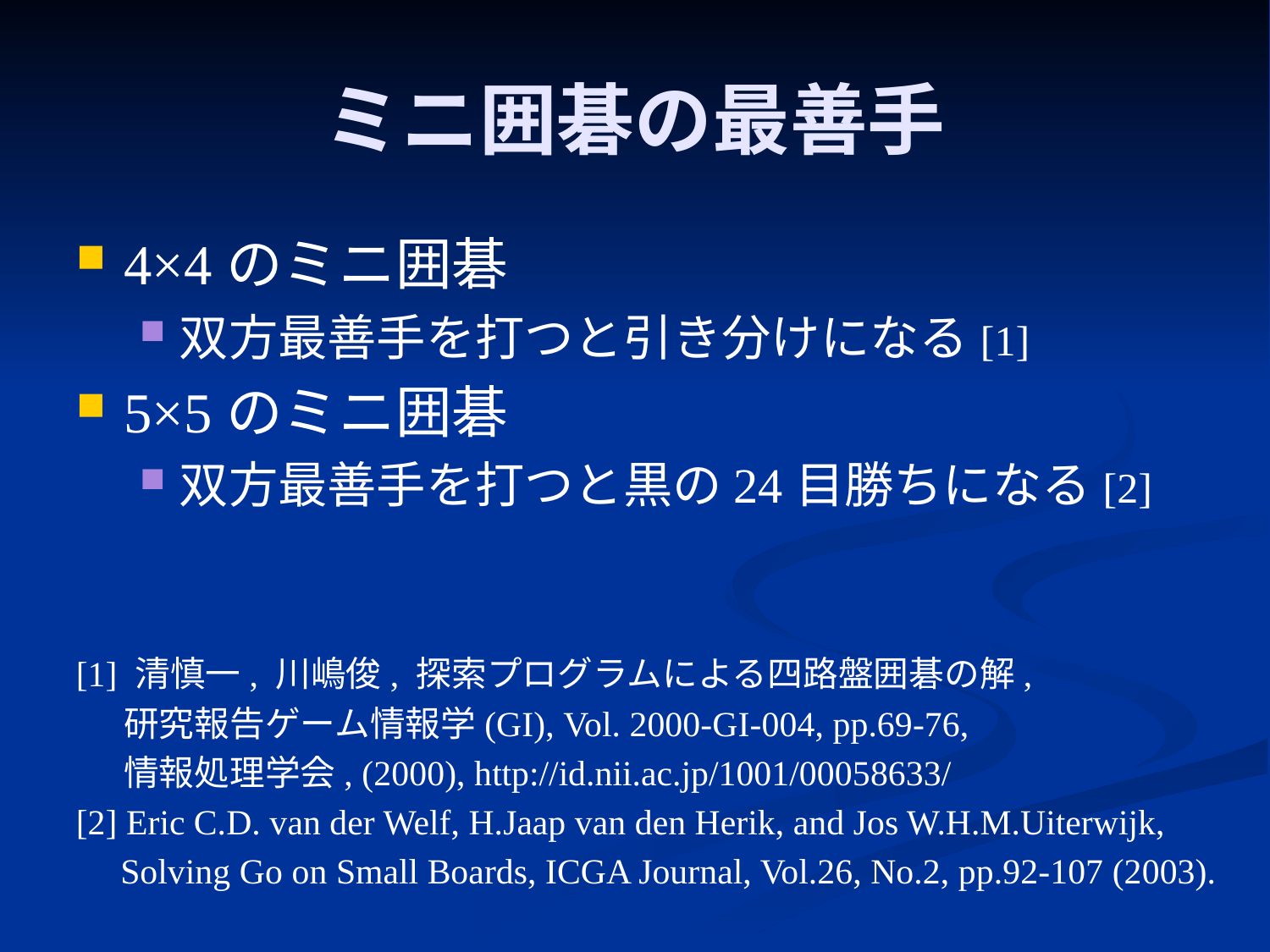

# ミニ囲碁の最善手
4×4のミニ囲碁
双方最善手を打つと引き分けになる[1]
5×5のミニ囲碁
双方最善手を打つと黒の24目勝ちになる[2]
[1] 清慎一, 川嶋俊, 探索プログラムによる四路盤囲碁の解,
     研究報告ゲーム情報学(GI), Vol. 2000-GI-004, pp.69-76,
     情報処理学会, (2000), http://id.nii.ac.jp/1001/00058633/
[2] Eric C.D. van der Welf, H.Jaap van den Herik, and Jos W.H.M.Uiterwijk,
     Solving Go on Small Boards, ICGA Journal, Vol.26, No.2, pp.92-107 (2003).